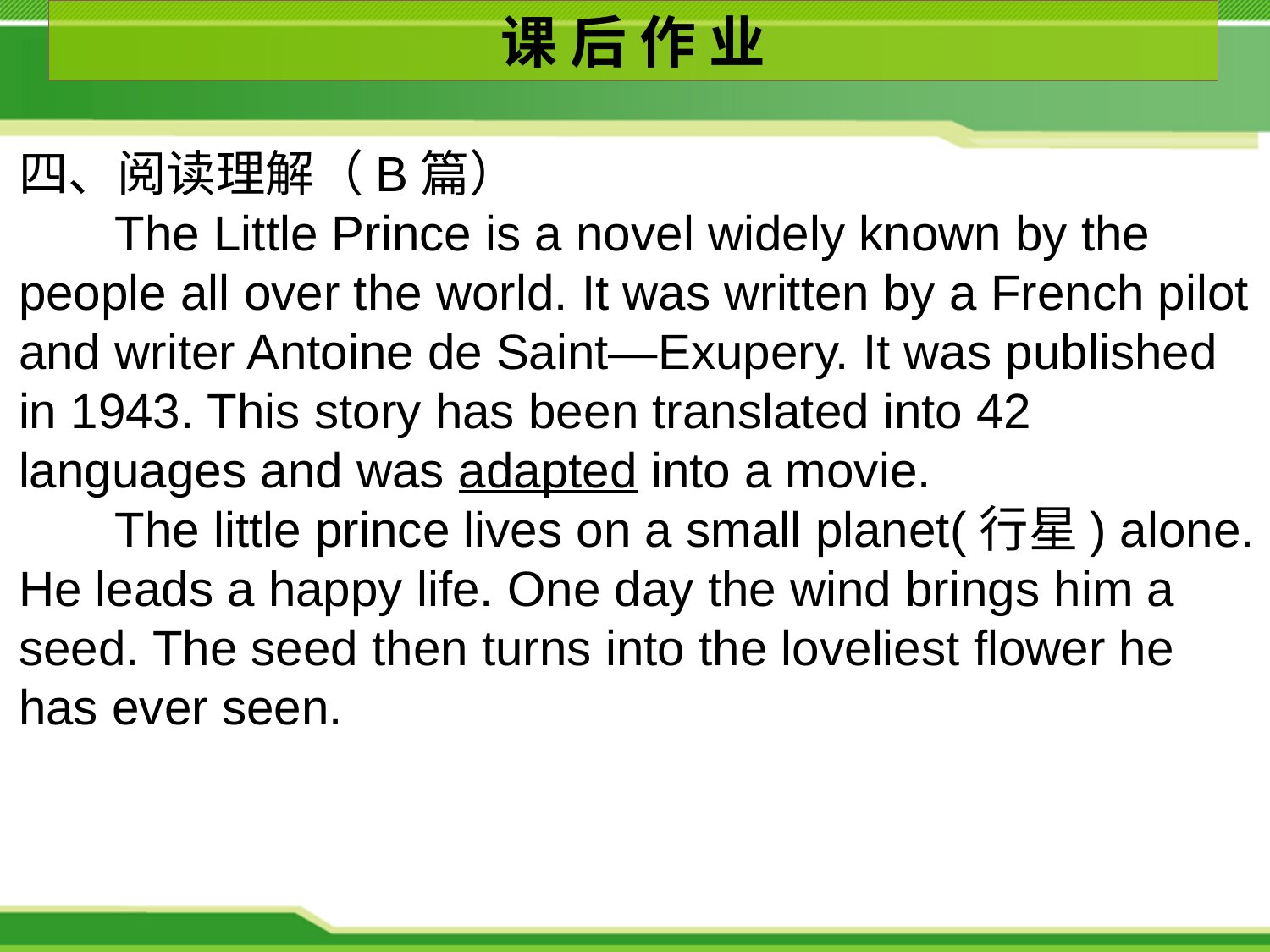

课 后 作 业
四、阅读理解（B篇）
       The Little Prince is a novel widely known by the people all over the world. It was written by a French pilot and writer Antoine de Saint—Exupery. It was published in 1943. This story has been translated into 42 languages and was adapted into a movie.
       The little prince lives on a small planet(行星) alone. He leads a happy life. One day the wind brings him a seed. The seed then turns into the loveliest flower he has ever seen.